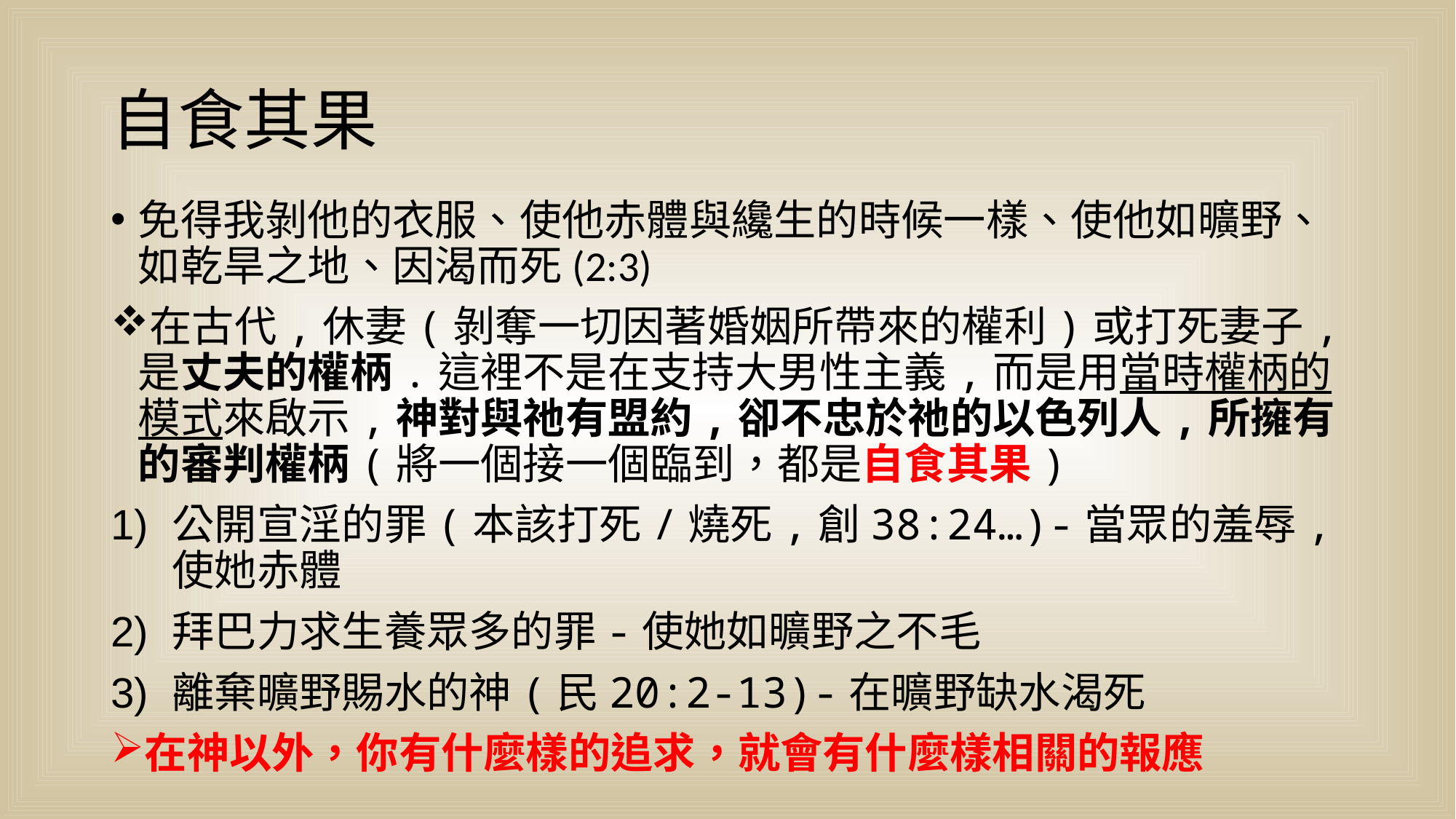

# 自食其果
免得我剝他的衣服、使他赤體與纔生的時候一樣、使他如曠野、如乾旱之地、因渴而死(2:3)
在古代,休妻(剝奪一切因著婚姻所帶來的權利)或打死妻子,是丈夫的權柄.這裡不是在支持大男性主義,而是用當時權柄的模式來啟示,神對與祂有盟約,卻不忠於祂的以色列人,所擁有的審判權柄(將一個接一個臨到，都是自食其果)
公開宣淫的罪(本該打死/燒死,創38:24…)-當眾的羞辱,使她赤體
拜巴力求生養眾多的罪-使她如曠野之不毛
離棄曠野賜水的神(民20:2-13)-在曠野缺水渴死
在神以外，你有什麼樣的追求，就會有什麼樣相關的報應